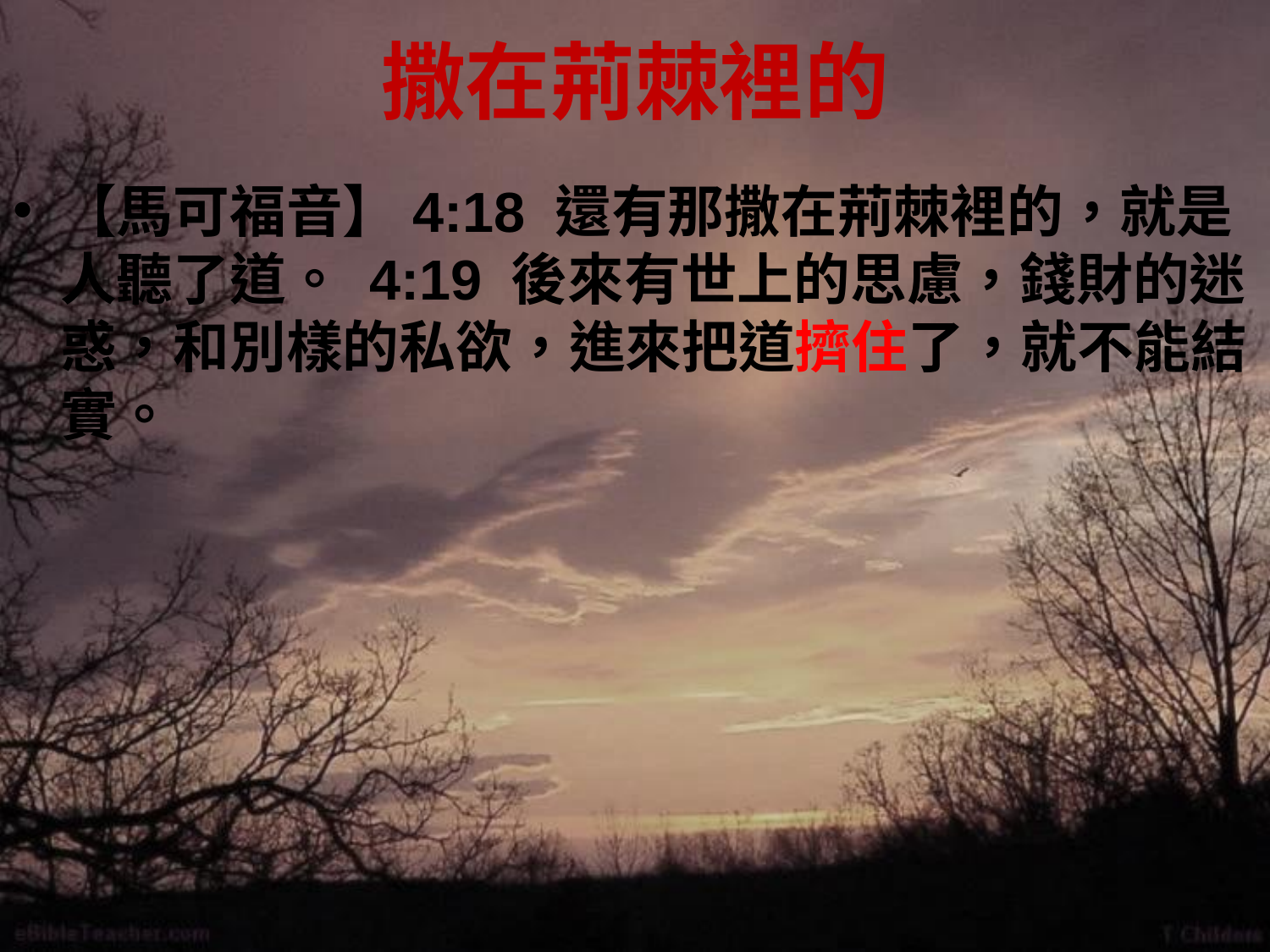

# 撒在荊棘裡的
【馬可福音】4:18 還有那撒在荊棘裡的，就是人聽了道。 4:19 後來有世上的思慮，錢財的迷惑，和別樣的私欲，進來把道擠住了，就不能結實。